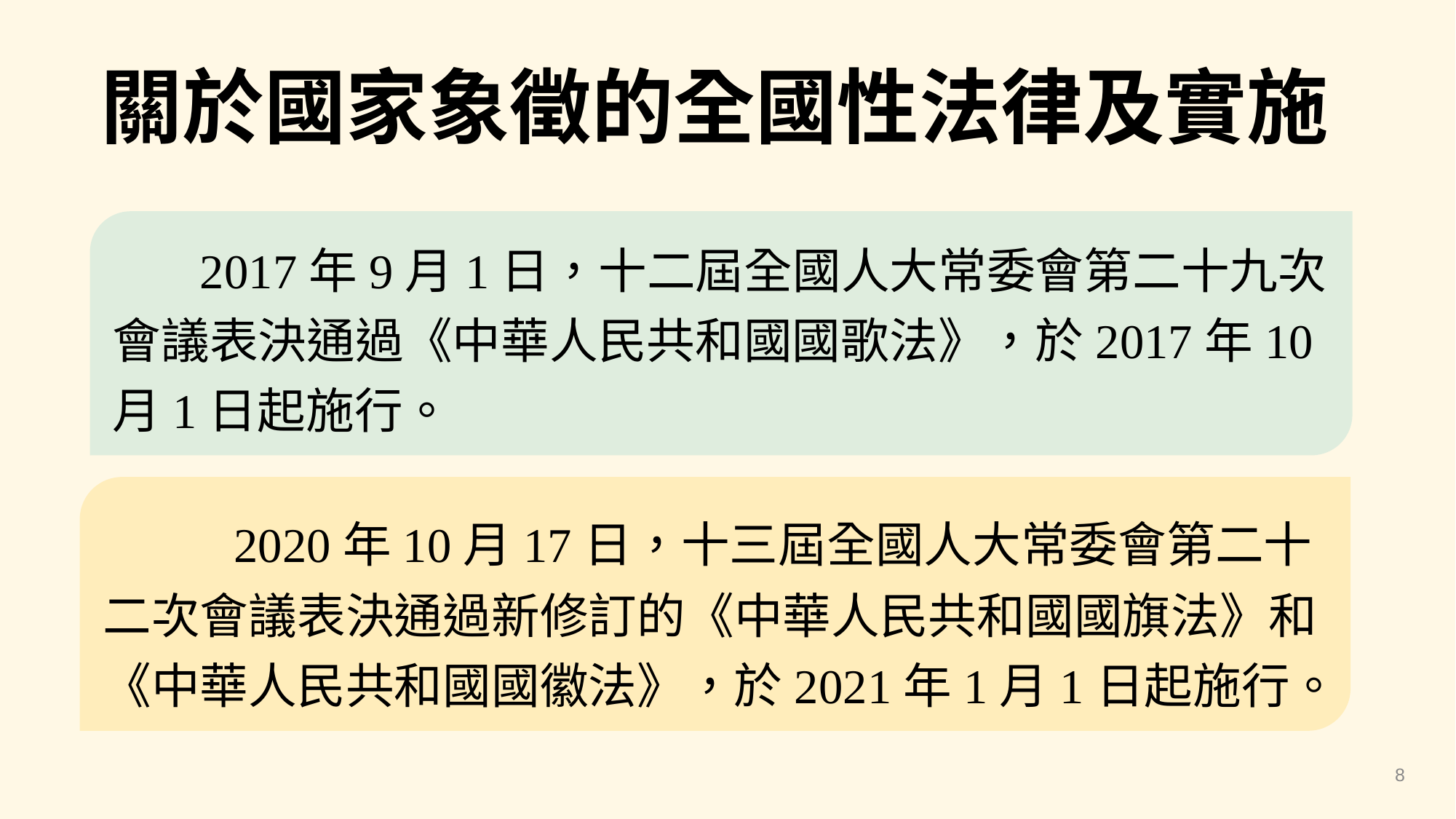

關於國家象徵的全國性法律及實施
    2017年9月1日，十二屆全國人大常委會第二十九次會議表決通過《中華人民共和國國歌法》，於2017年10月1日起施行。
    2020年10月17日，十三屆全國人大常委會第二十二次會議表決通過新修訂的《中華人民共和國國旗法》和《中華人民共和國國徽法》，於2021年1月1日起施行。
8